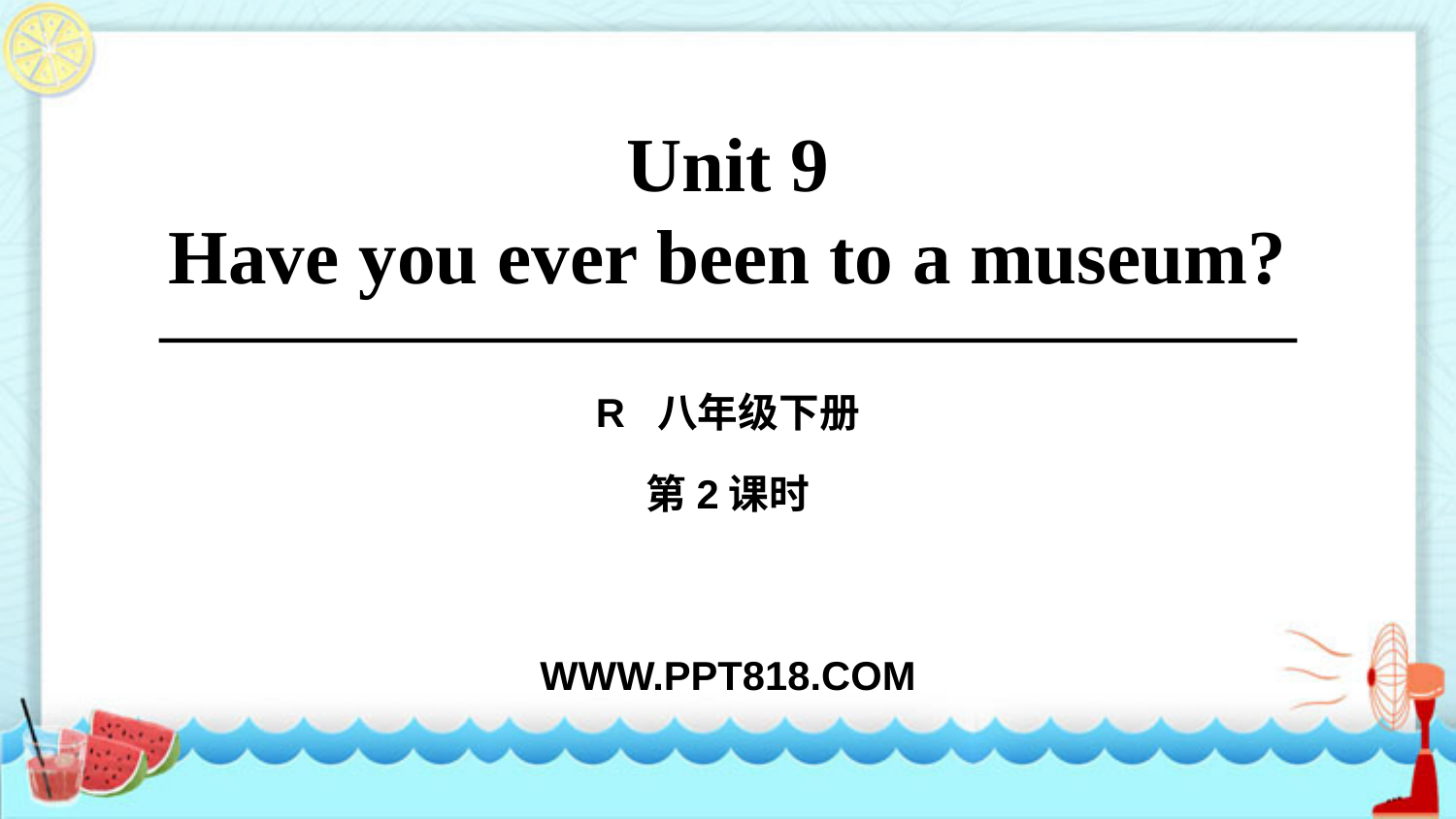

Unit 9
Have you ever been to a museum?

R  八年级下册
第2课时
WWW.PPT818.COM